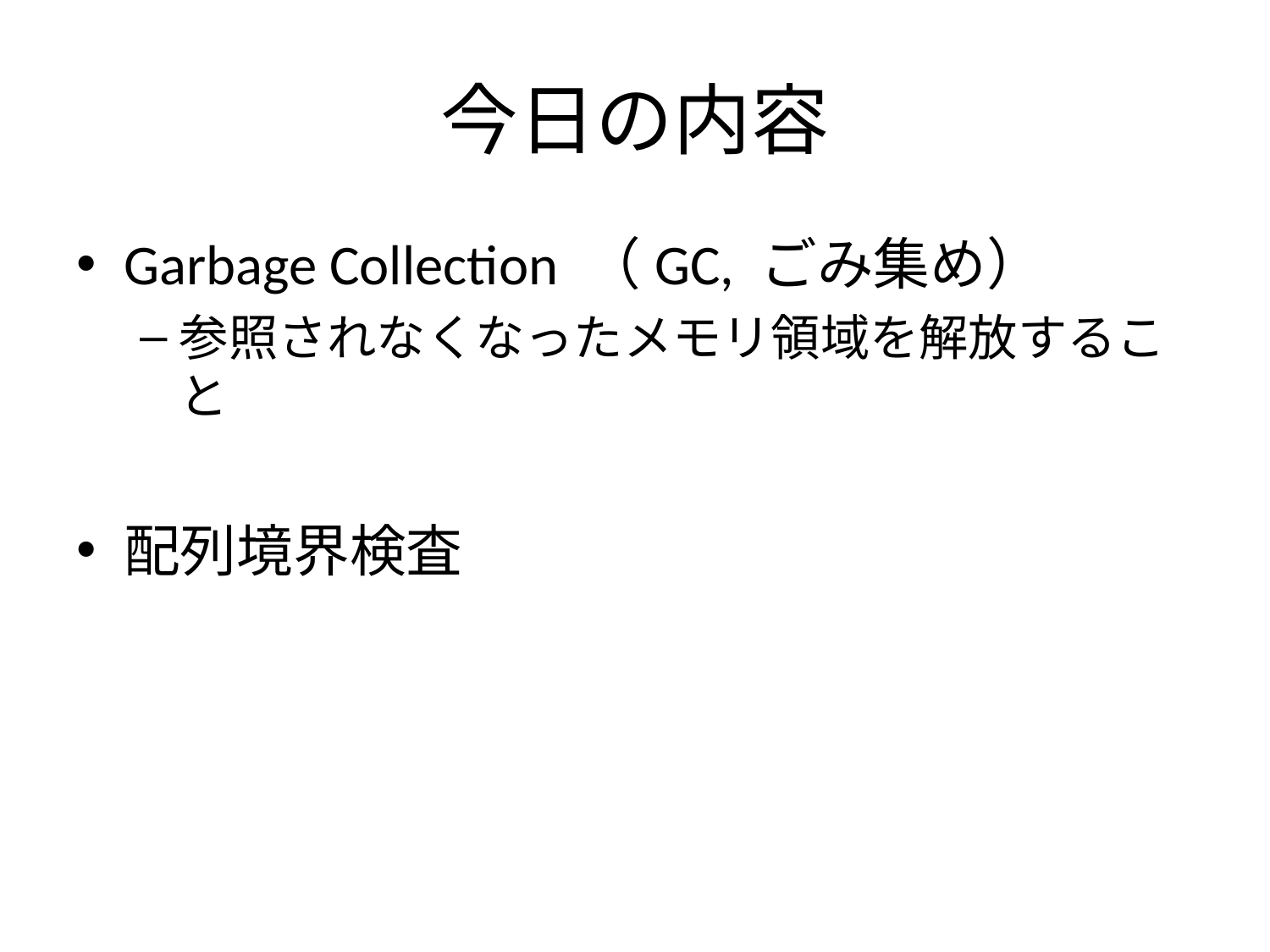

# 今日の内容
Garbage Collection （GC, ごみ集め）
参照されなくなったメモリ領域を解放すること

配列境界検査